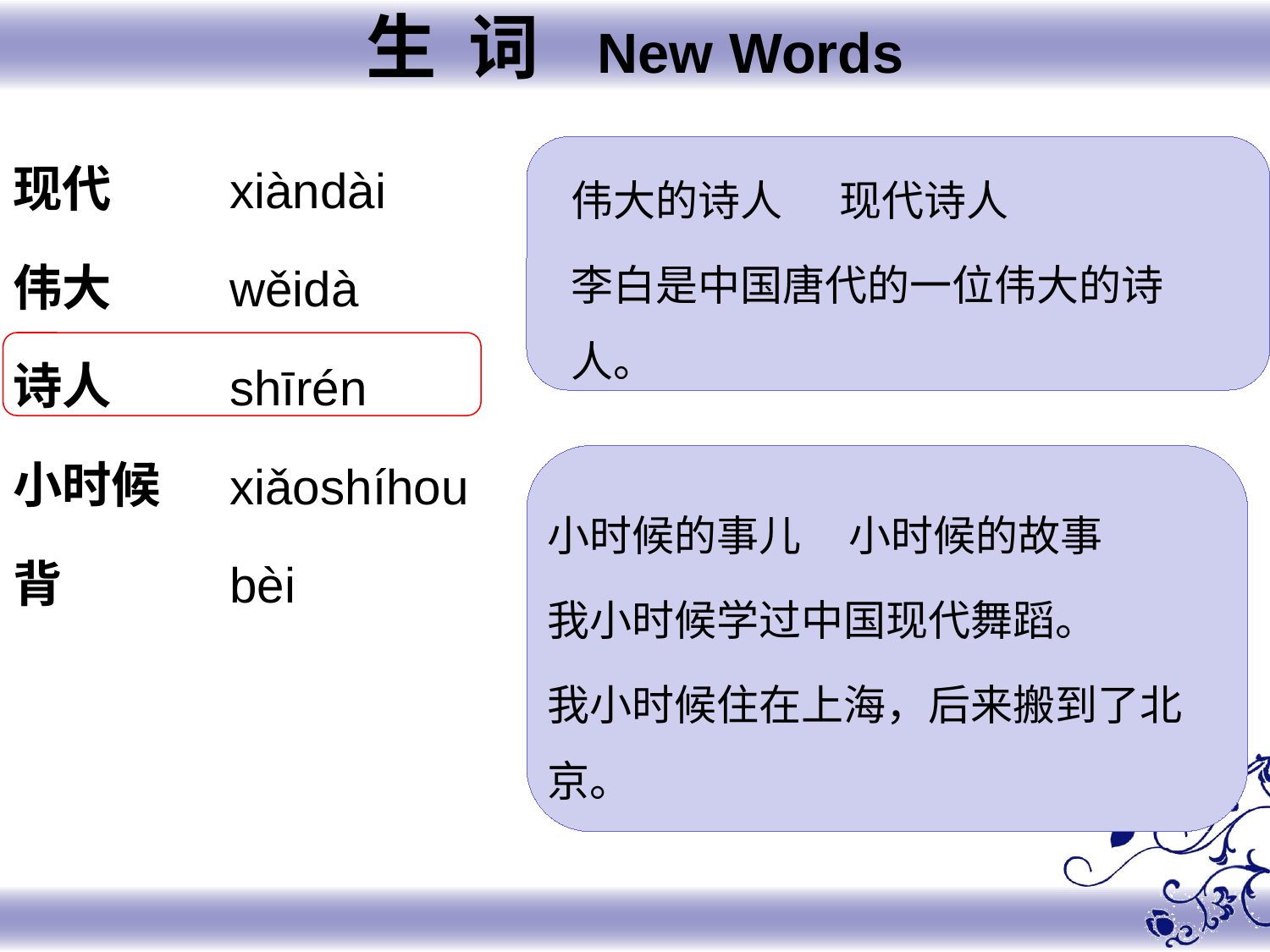

生  词   New Words
现代
伟大
诗人
小时候
背

xiàndài
wěidà
shīrén
xiǎoshíhou
bèi

伟大的诗人      现代诗人
李白是中国唐代的一位伟大的诗人。

小时候的事儿     小时候的故事
我小时候学过中国现代舞蹈。
我小时候住在上海，后来搬到了北京。